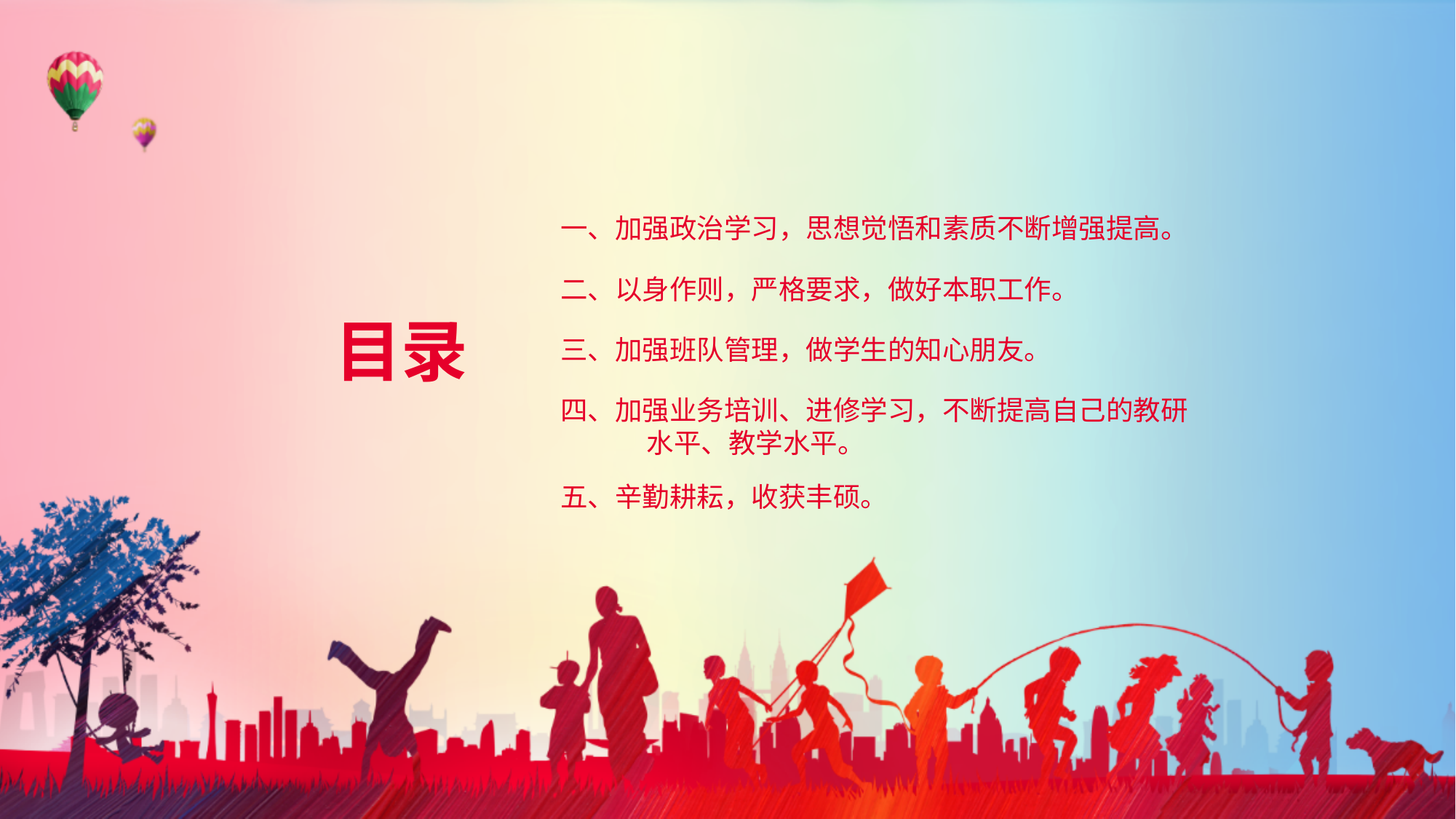

一、加强政治学习，思想觉悟和素质不断增强提高。
二、以身作则，严格要求，做好本职工作。
目录
三、加强班队管理，做学生的知心朋友。
四、加强业务培训、进修学习，不断提高自己的教研                 水平、教学水平。
五、辛勤耕耘，收获丰硕。